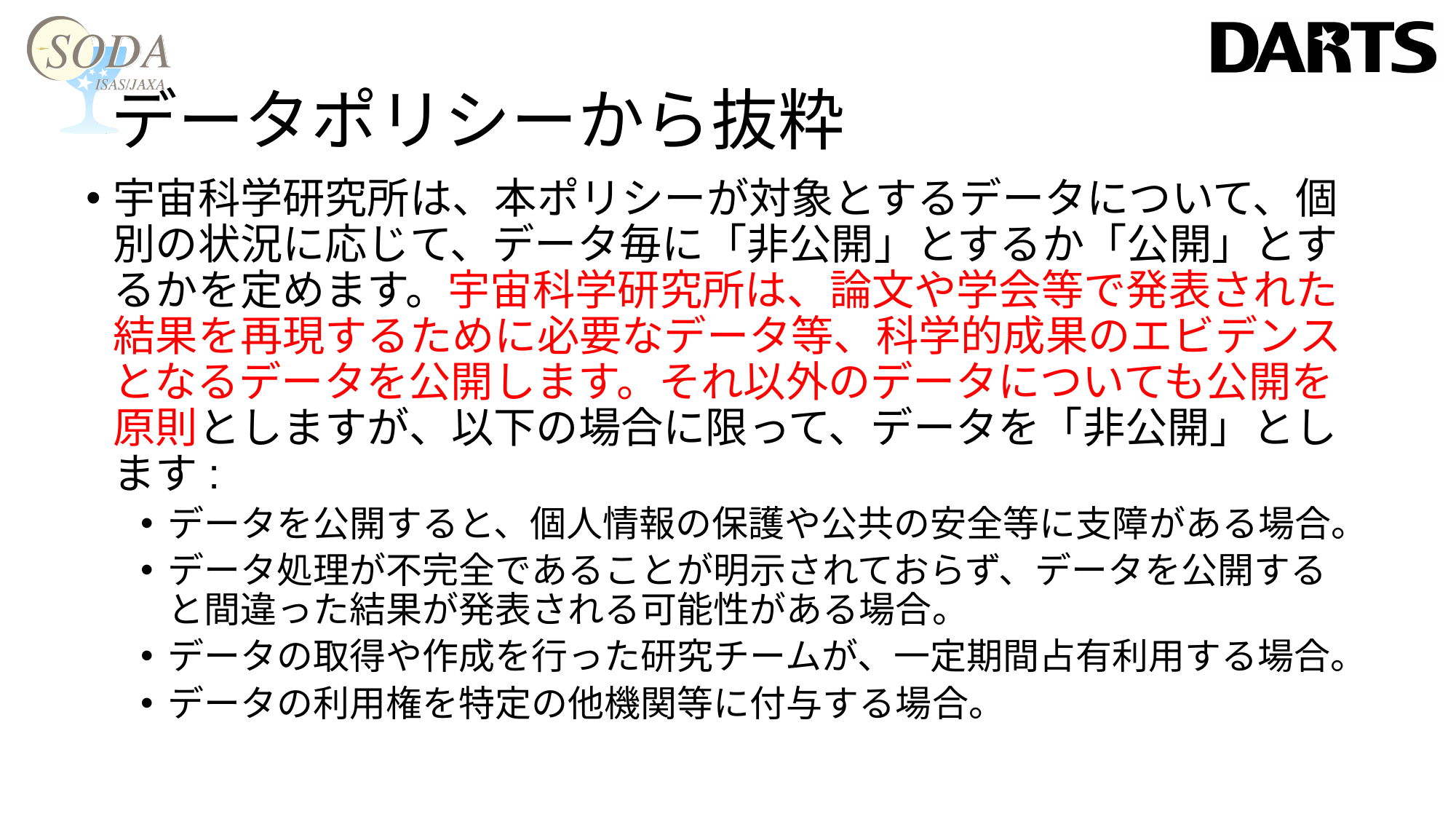

# データポリシーから抜粋
宇宙科学研究所は、本ポリシーが対象とするデータについて、個別の状況に応じて、データ毎に「非公開」とするか「公開」とするかを定めます。宇宙科学研究所は、論文や学会等で発表された結果を再現するために必要なデータ等、科学的成果のエビデンスとなるデータを公開します。それ以外のデータについても公開を原則としますが、以下の場合に限って、データを「非公開」とします:
データを公開すると、個人情報の保護や公共の安全等に支障がある場合。
データ処理が不完全であることが明示されておらず、データを公開すると間違った結果が発表される可能性がある場合。
データの取得や作成を行った研究チームが、一定期間占有利用する場合。
データの利用権を特定の他機関等に付与する場合。